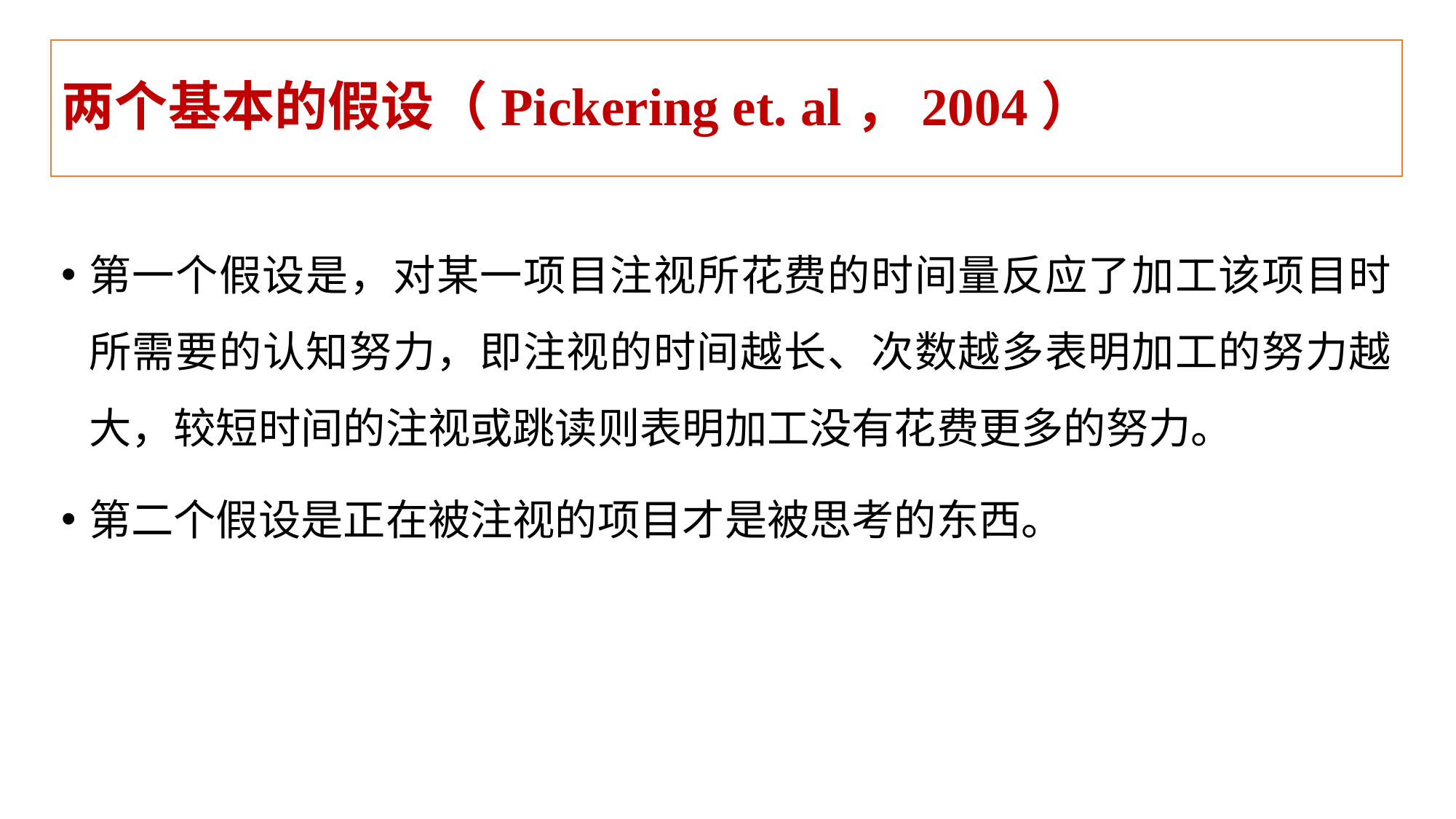

# 两个基本的假设（Pickering et. al，2004）
第一个假设是，对某一项目注视所花费的时间量反应了加工该项目时所需要的认知努力，即注视的时间越长、次数越多表明加工的努力越大，较短时间的注视或跳读则表明加工没有花费更多的努力。
第二个假设是正在被注视的项目才是被思考的东西。